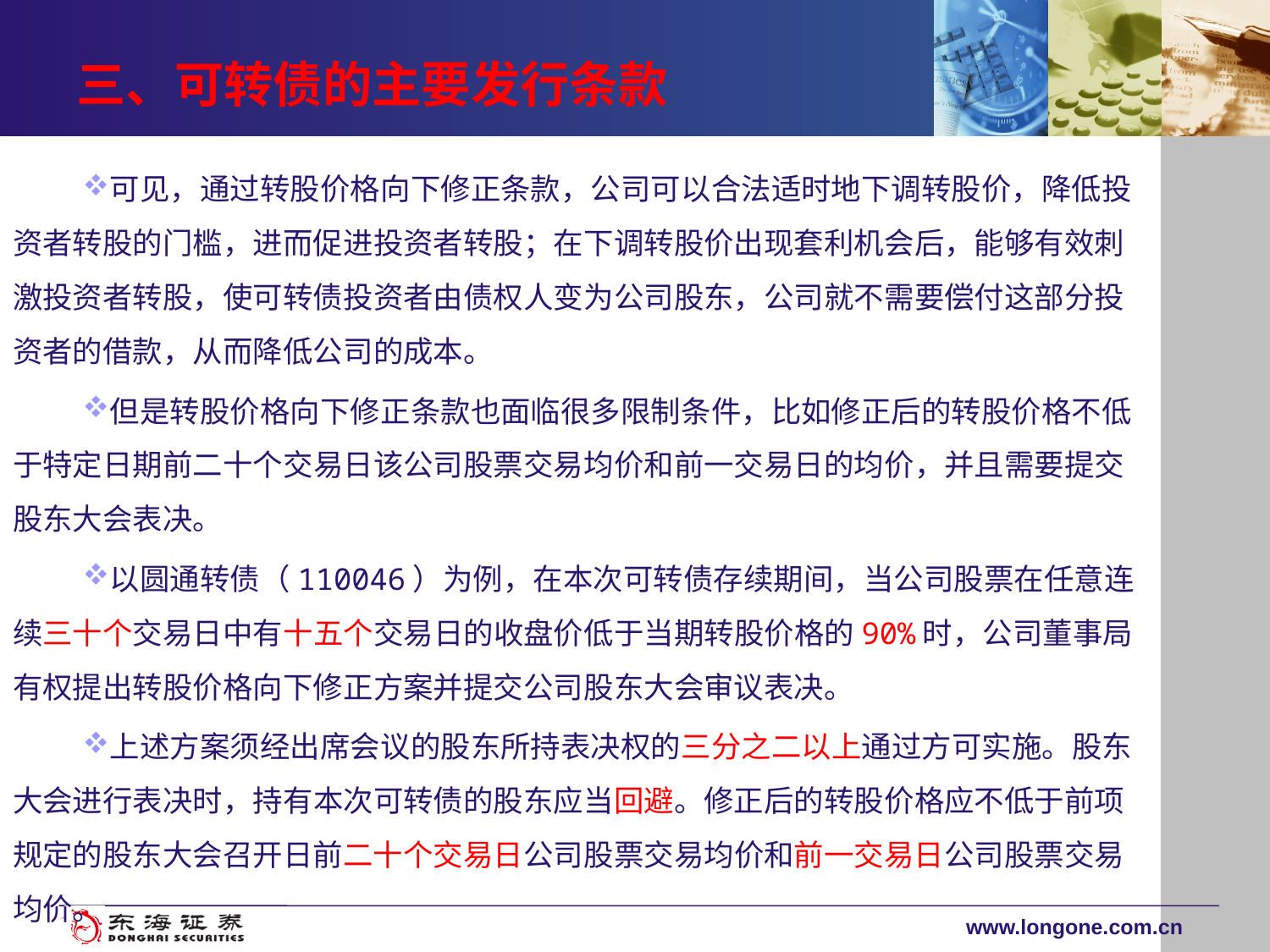

# 三、可转债的主要发行条款
可见，通过转股价格向下修正条款，公司可以合法适时地下调转股价，降低投资者转股的门槛，进而促进投资者转股；在下调转股价出现套利机会后，能够有效刺激投资者转股，使可转债投资者由债权人变为公司股东，公司就不需要偿付这部分投资者的借款，从而降低公司的成本。
但是转股价格向下修正条款也面临很多限制条件，比如修正后的转股价格不低于特定日期前二十个交易日该公司股票交易均价和前一交易日的均价，并且需要提交股东大会表决。
以圆通转债（110046）为例，在本次可转债存续期间，当公司股票在任意连续三十个交易日中有十五个交易日的收盘价低于当期转股价格的90%时，公司董事局有权提出转股价格向下修正方案并提交公司股东大会审议表决。
上述方案须经出席会议的股东所持表决权的三分之二以上通过方可实施。股东大会进行表决时，持有本次可转债的股东应当回避。修正后的转股价格应不低于前项规定的股东大会召开日前二十个交易日公司股票交易均价和前一交易日公司股票交易均价。
www.longone.com.cn